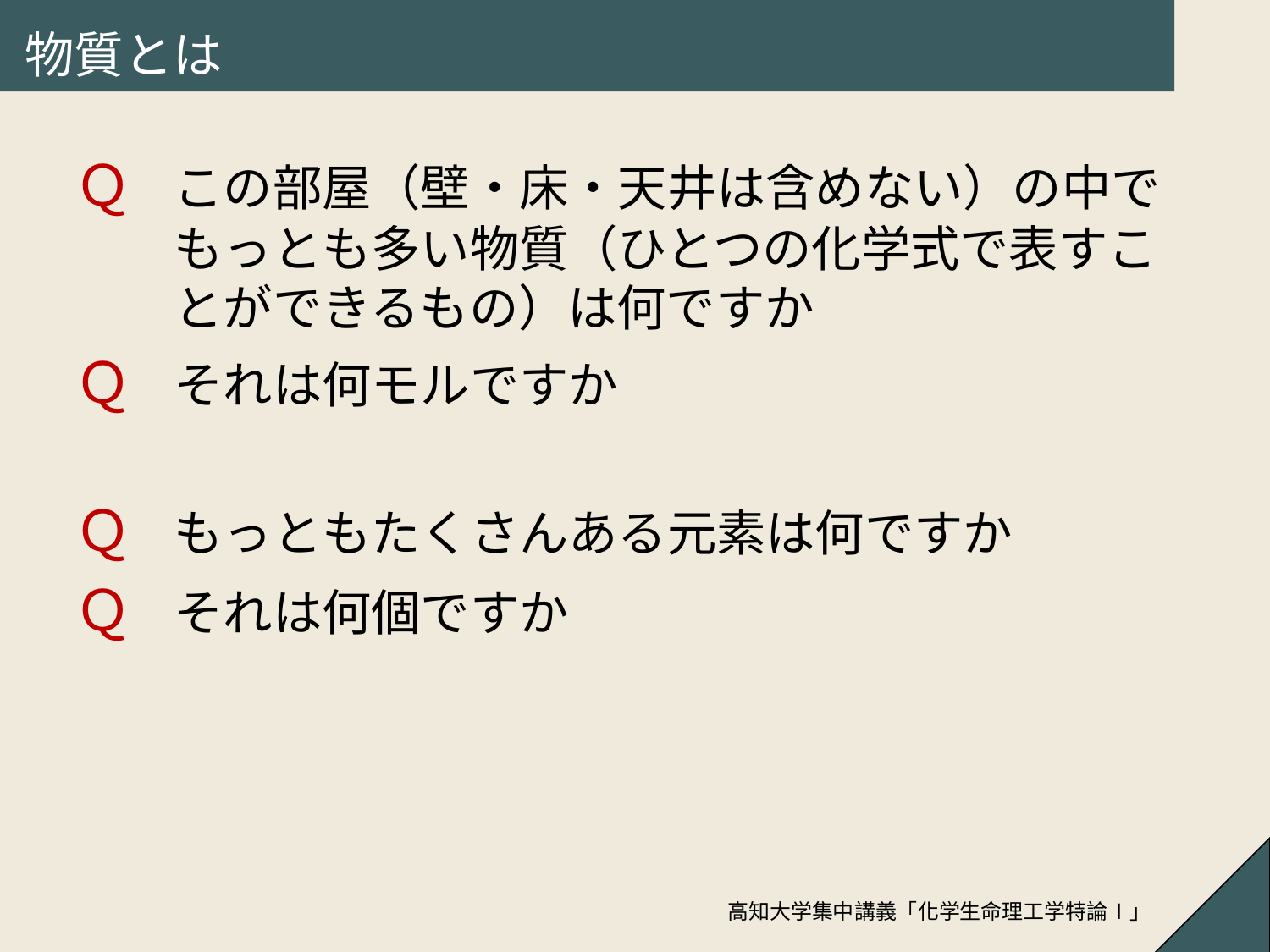

# 物質とは
Ｑ	この部屋（壁・床・天井は含めない）の中でもっとも多い物質（ひとつの化学式で表すことができるもの）は何ですか
Ｑ	それは何モルですか

Ｑ	もっともたくさんある元素は何ですか
Ｑ	それは何個ですか